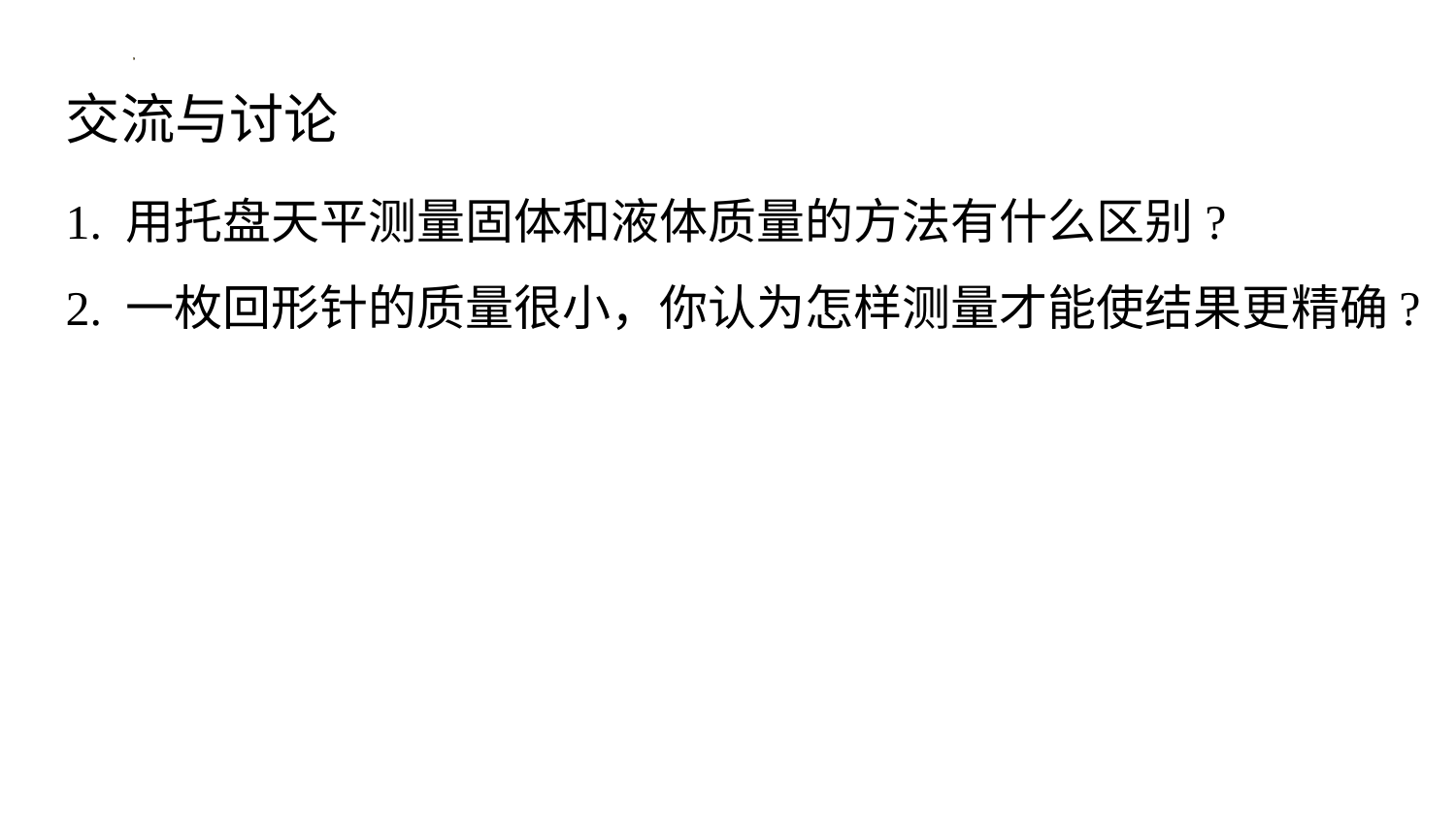

交流与讨论
1. 用托盘天平测量固体和液体质量的方法有什么区别?
2. 一枚回形针的质量很小，你认为怎样测量才能使结果更精确?